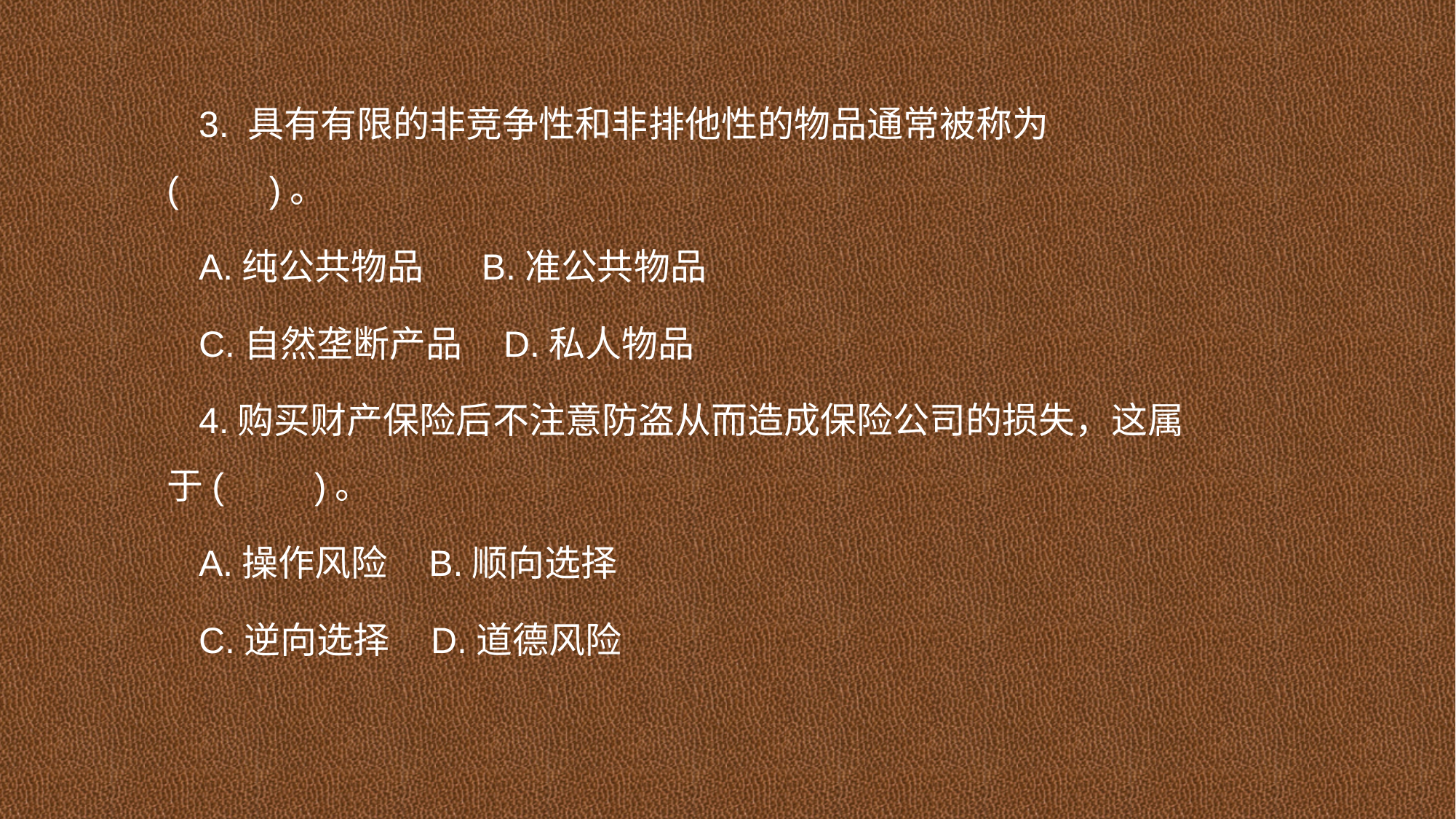

3. 具有有限的非竞争性和非排他性的物品通常被称为(　　)。
A.纯公共物品      B.准公共物品
C.自然垄断产品    D.私人物品
4.购买财产保险后不注意防盗从而造成保险公司的损失，这属于(　　)。
A.操作风险    B.顺向选择
C.逆向选择    D.道德风险